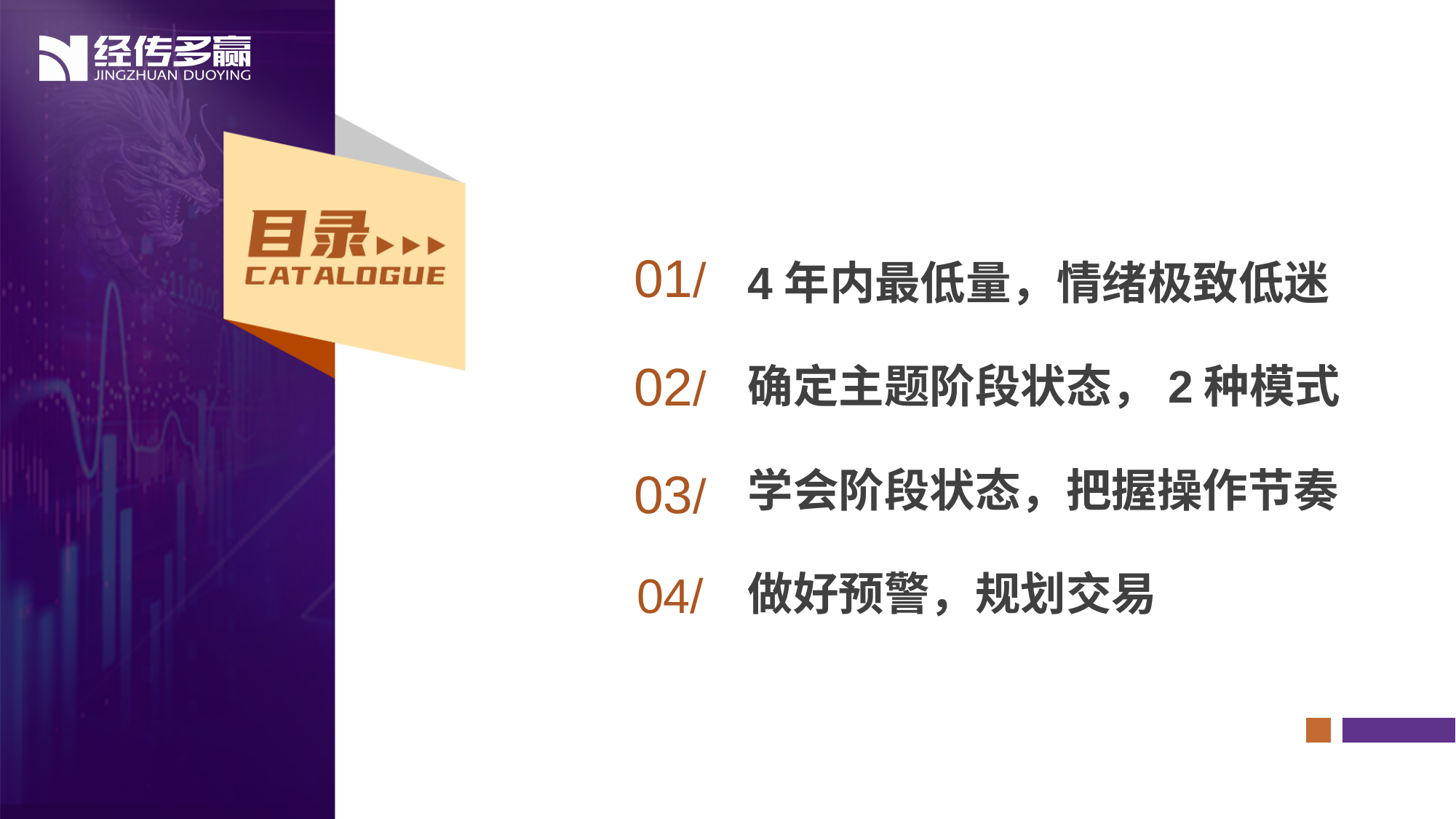

01/
02/
03/
04/

4年内最低量，情绪极致低迷
确定主题阶段状态，2种模式
学会阶段状态，把握操作节奏
做好预警，规划交易